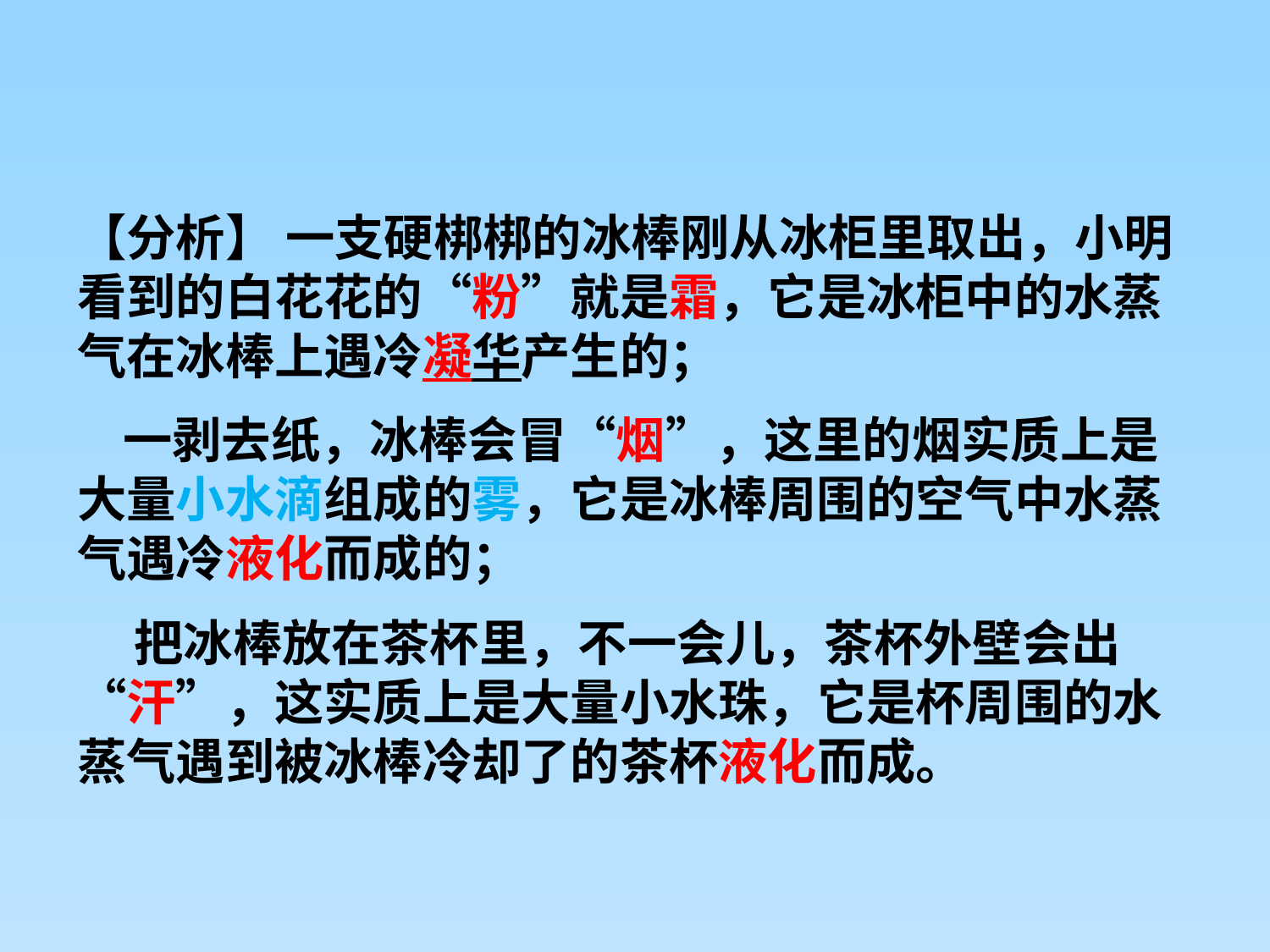

【分析】 一支硬梆梆的冰棒刚从冰柜里取出，小明看到的白花花的“粉”就是霜，它是冰柜中的水蒸气在冰棒上遇冷凝华产生的；
   一剥去纸，冰棒会冒“烟”，这里的烟实质上是大量小水滴组成的雾，它是冰棒周围的空气中水蒸气遇冷液化而成的；
    把冰棒放在茶杯里，不一会儿，茶杯外壁会出“汗”，这实质上是大量小水珠，它是杯周围的水蒸气遇到被冰棒冷却了的茶杯液化而成。